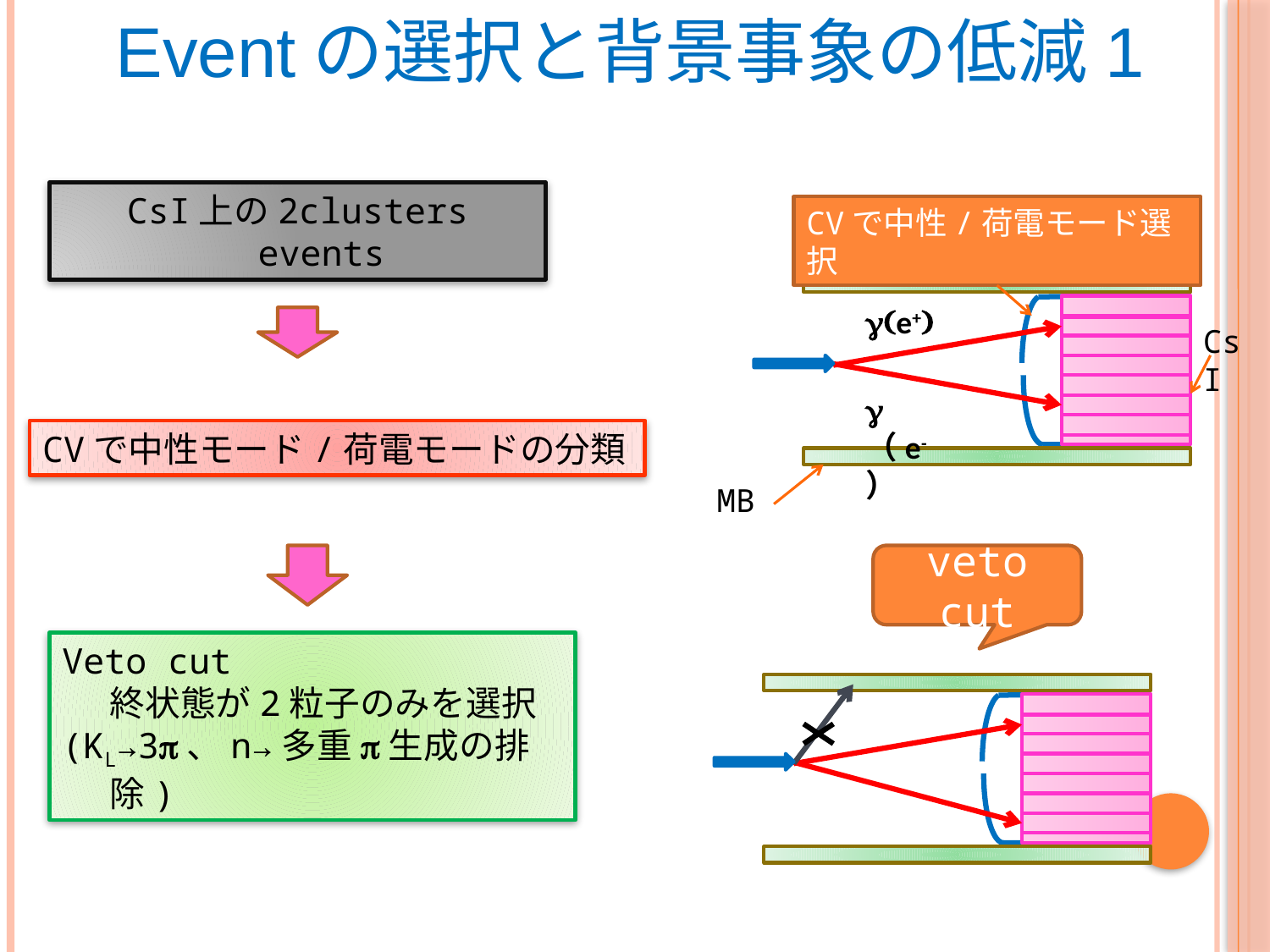

# Eventの選択と背景事象の低減1
CsI上の2clusters events
CVで中性/荷電モード選択

γ(e+)

γ（e-）

CsI
MB

CVで中性モード/荷電モードの分類

Veto cut
	終状態が2粒子のみを選択
(KL→3π、n→多重π生成の排除)
veto cut